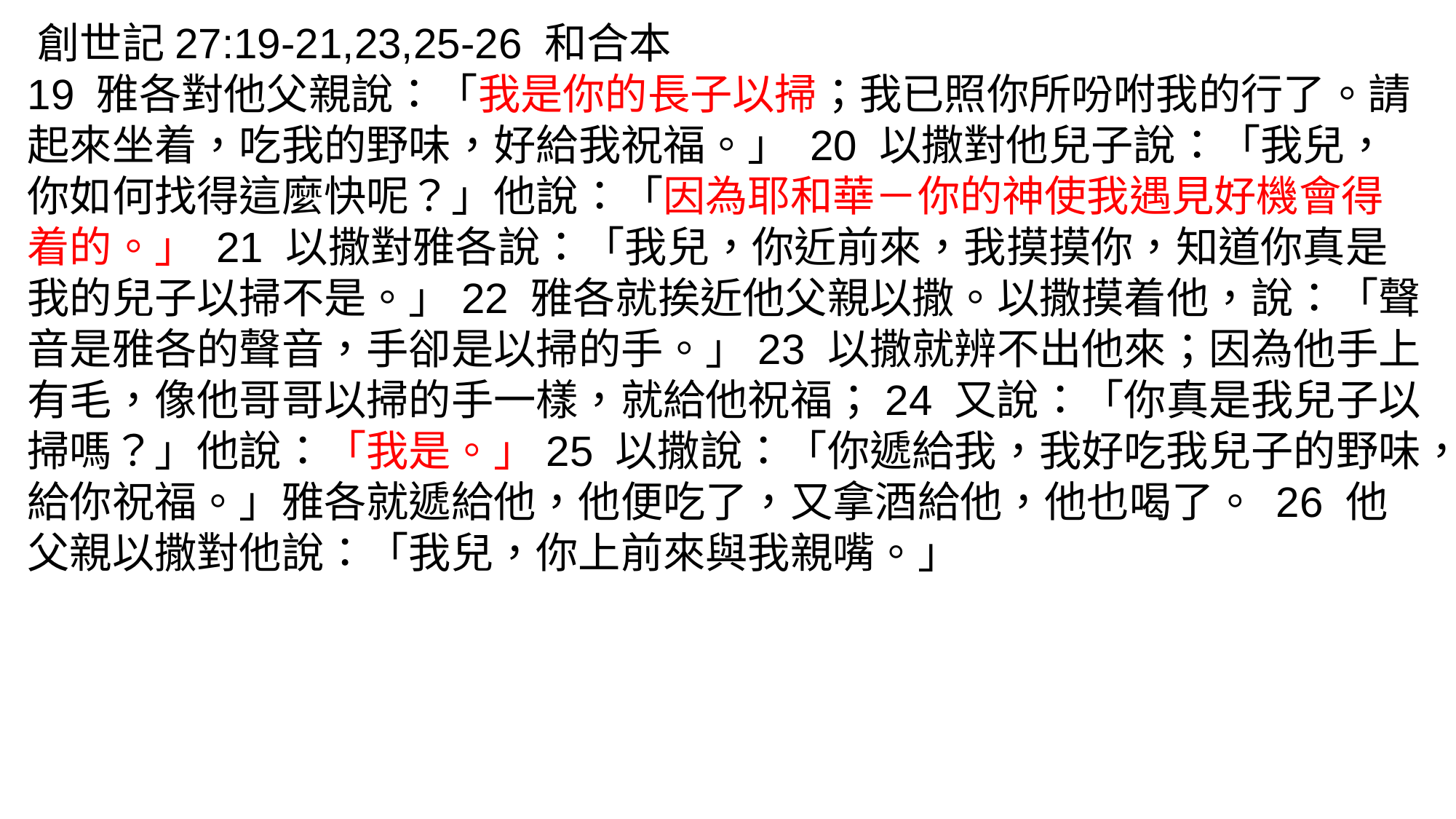

‪‪‪創世記‬27:19-21,23,25-26 和合本
19 雅各對他父親說：「我是你的長子以掃；我已照你所吩咐我的行了。請起來坐着，吃我的野味，好給我祝福。」 20 以撒對他兒子說：「我兒，你如何找得這麼快呢？」他說：「因為耶和華－你的神使我遇見好機會得着的。」 21 以撒對雅各說：「我兒，你近前來，我摸摸你，知道你真是我的兒子以掃不是。」‪22 雅各就挨近他父親以撒。以撒摸着他，說：「聲音是雅各的聲音，手卻是以掃的手。」23 以撒就辨不出他來；因為他手上有毛，像他哥哥以掃的手一樣，就給他祝福；‪24 又說：「你真是我兒子以掃嗎？」他說：「我是。」25 以撒說：「你遞給我，我好吃我兒子的野味，給你祝福。」雅各就遞給他，他便吃了，又拿酒給他，他也喝了。 26 他父親以撒對他說：「我兒，你上前來與我親嘴。」